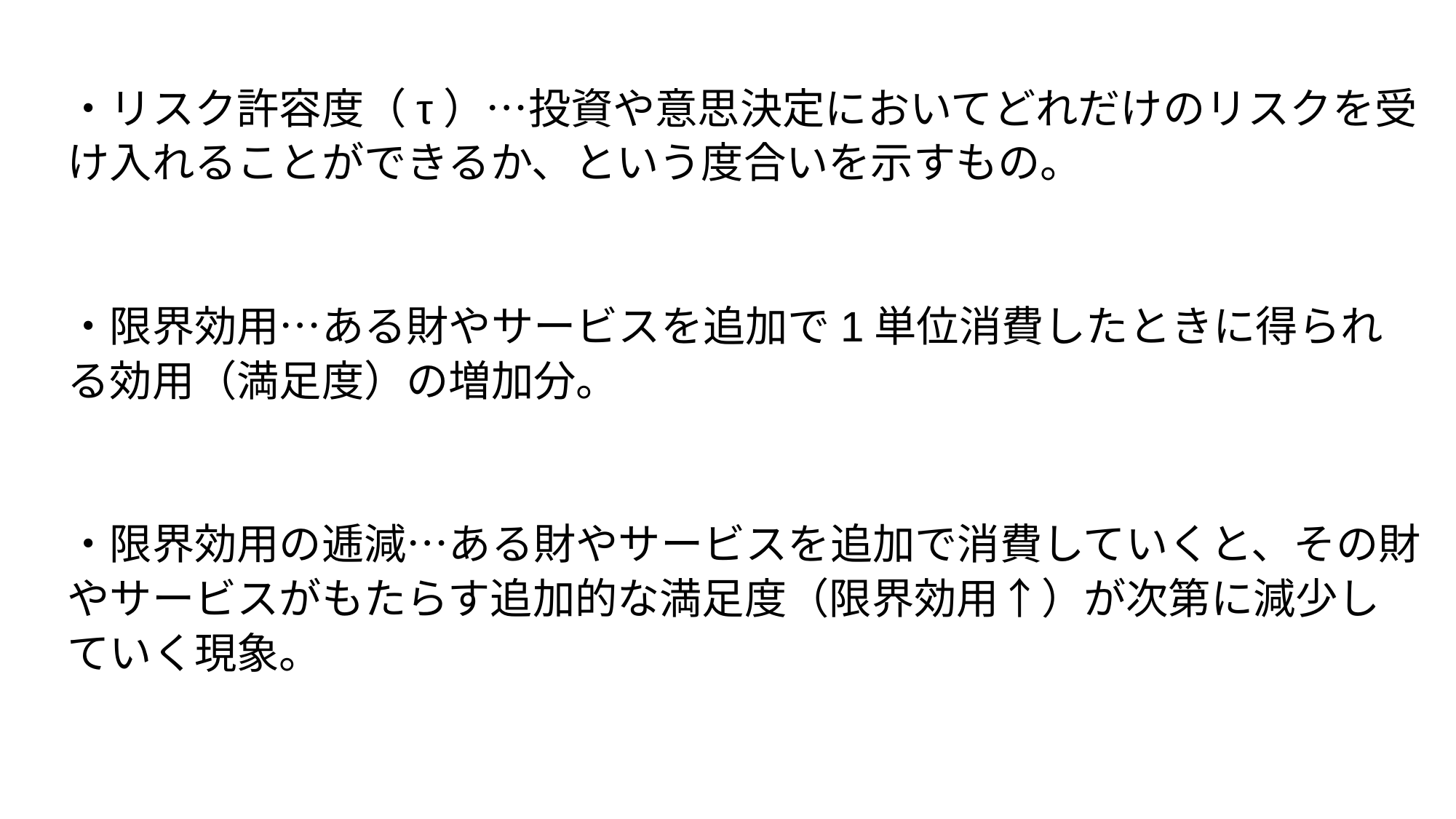

・リスク許容度（τ）…投資や意思決定においてどれだけのリスクを受け入れることができるか、という度合いを示すもの。

・限界効用…ある財やサービスを追加で1単位消費したときに得られる効用（満足度）の増加分。

・限界効用の逓減…ある財やサービスを追加で消費していくと、その財やサービスがもたらす追加的な満足度（限界効用↑）が次第に減少していく現象。